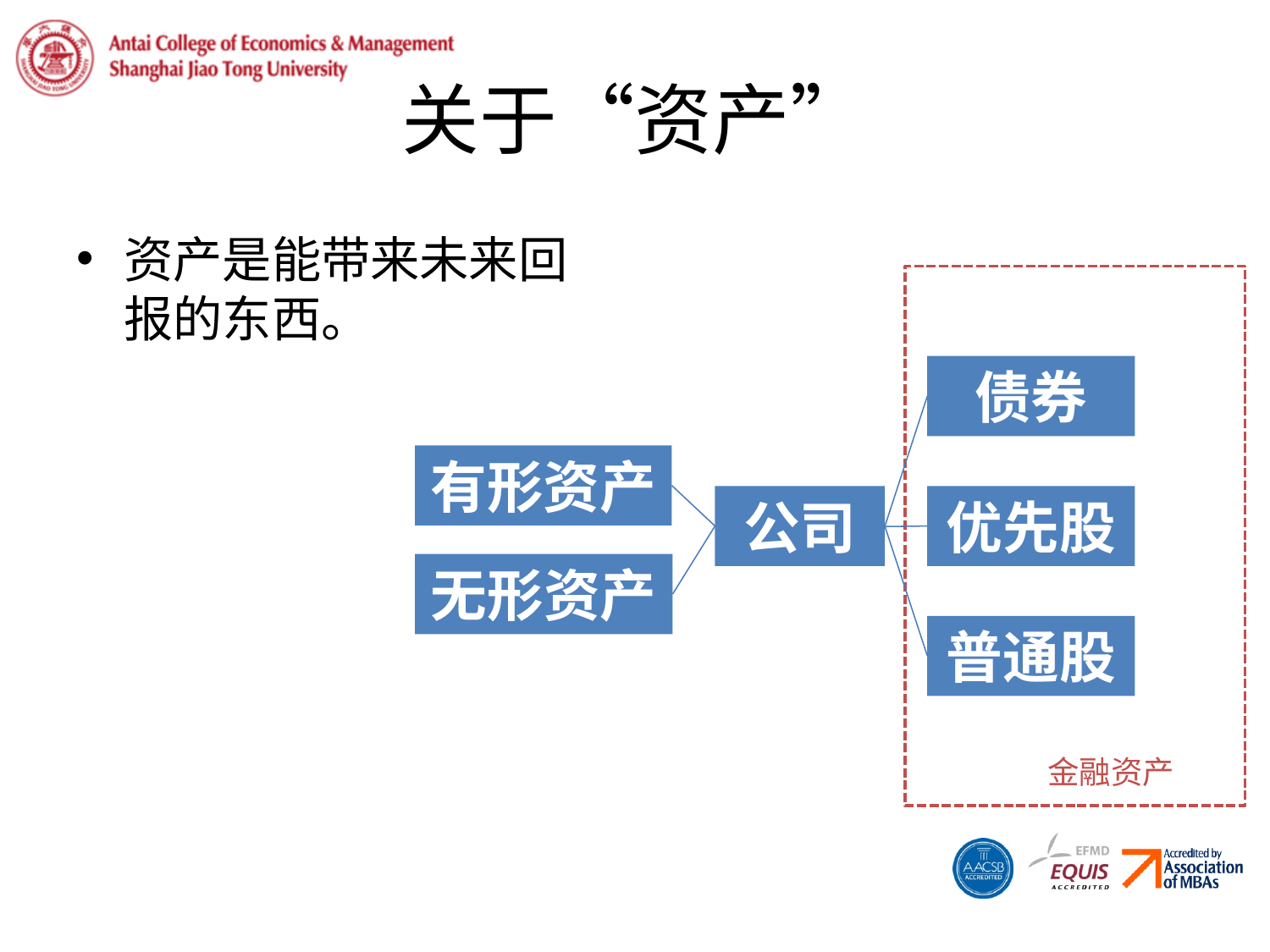

# 关于“资产”
资产是能带来未来回报的东西。

债券
有形资产
公司
优先股
无形资产
普通股
金融资产